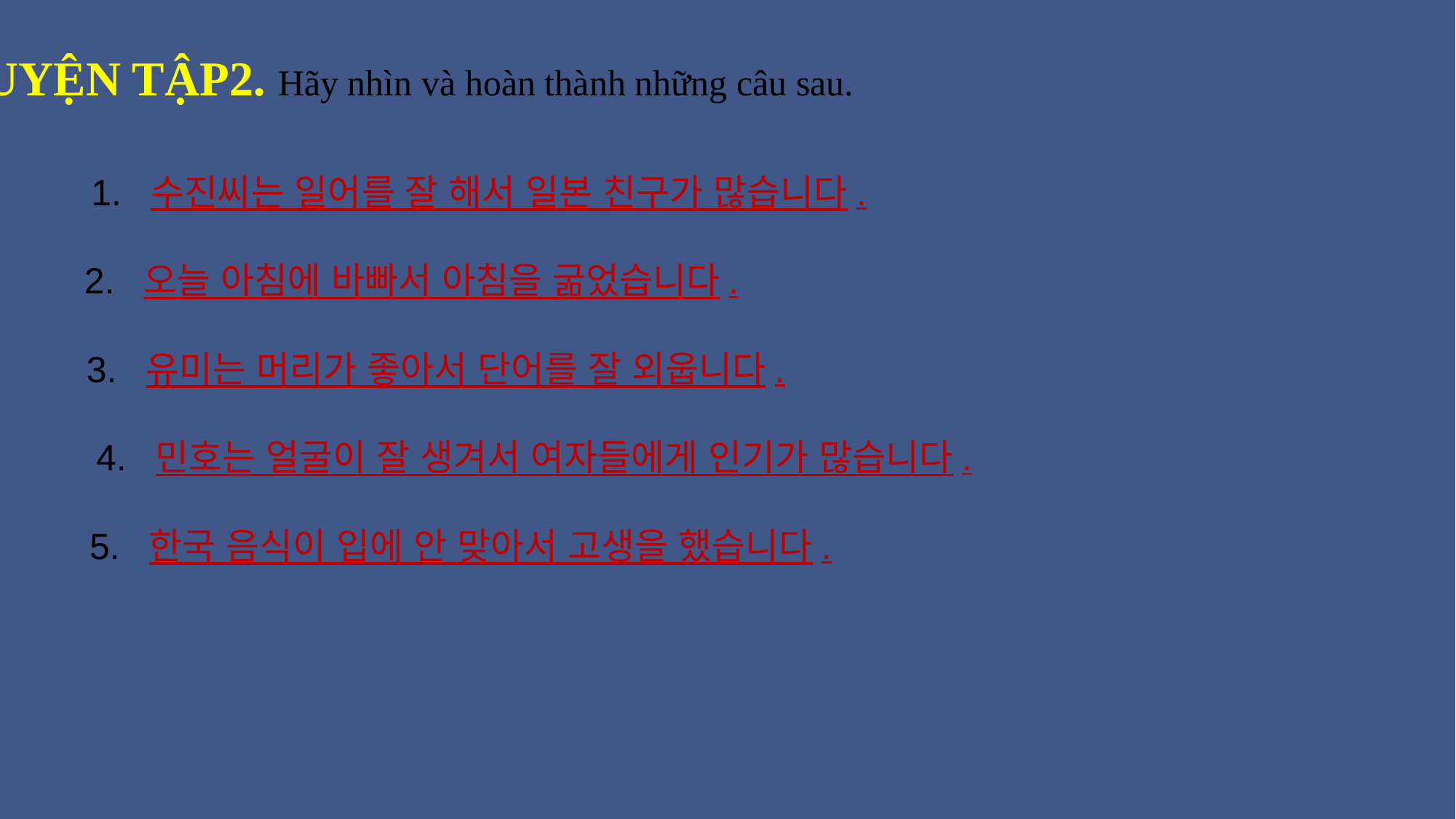

LUYỆN TẬP2. Hãy nhìn và hoàn thành những câu sau.
1.  수진씨는 일어를 잘 해서 일본 친구가 많습니다.
2.  오늘 아침에 바빠서 아침을 굶었습니다.
3.  유미는 머리가 좋아서 단어를 잘 외웁니다.
4.  민호는 얼굴이 잘 생겨서 여자들에게 인기가 많습니다.
5.  한국 음식이 입에 안 맞아서 고생을 했습니다.